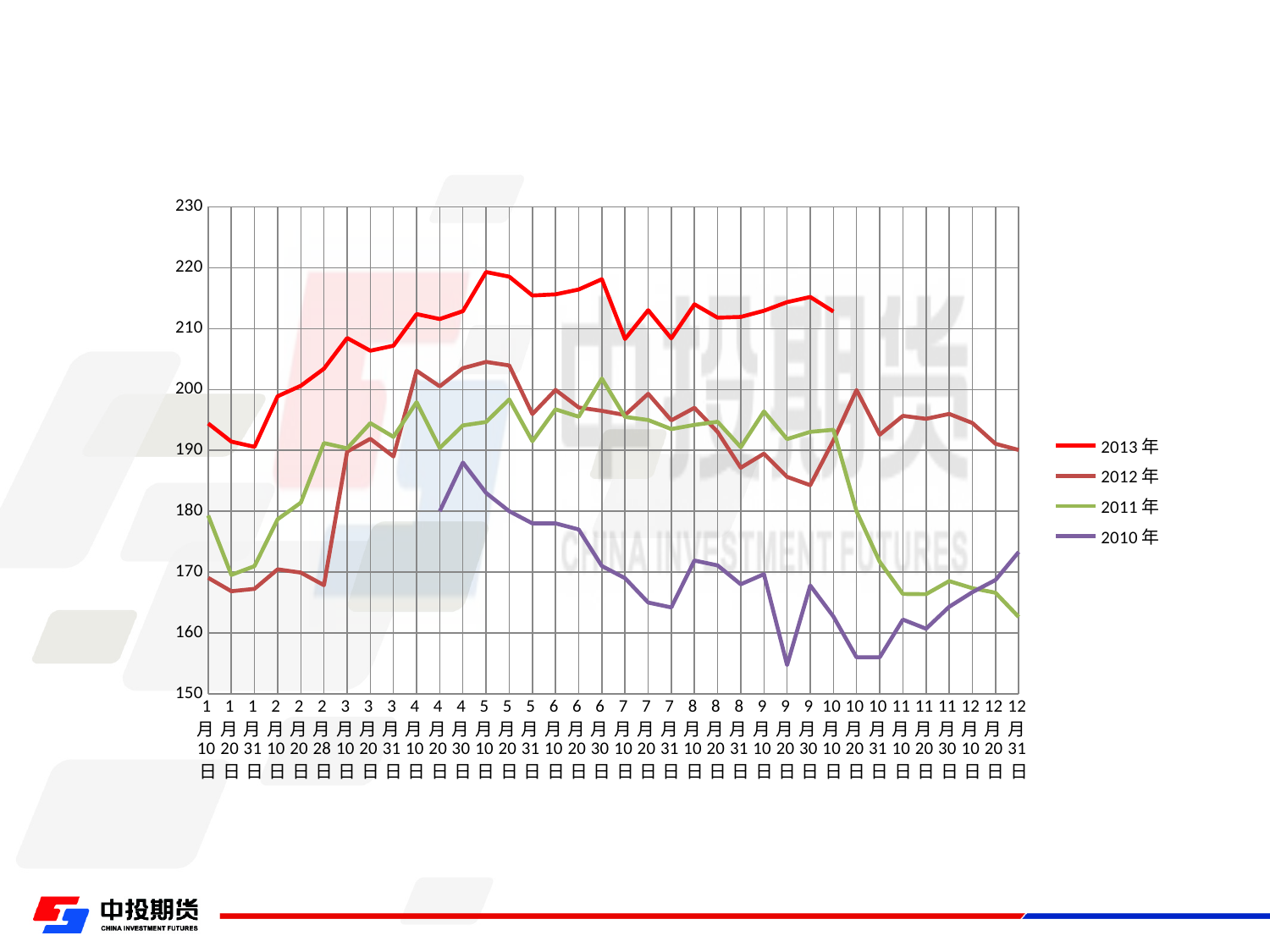

### Chart

| Category | 2013年 | 2012年 | 2011年 | 2010年 |
|---|---|---|---|---|
| 1月10日 | 194.42 | 169.06 | 179.3 | None |
| 1月20日 | 191.44 | 166.86 | 169.54 | None |
| 1月31日 | 190.58 | 167.25 | 170.98 | None |
| 2月10日 | 198.89 | 170.45 | 178.68 | None |
| 2月20日 | 200.61 | 169.92 | 181.4 | None |
| 2月28日 | 203.42 | 167.85 | 191.2 | None |
| 3月10日 | 208.46 | 189.8 | 190.33 | None |
| 3月20日 | 206.37 | 191.9 | 194.48 | None |
| 3月31日 | 207.19 | 189.0 | 192.22 | None |
| 4月10日 | 212.39 | 203.08 | 197.92 | None |
| 4月20日 | 211.58 | 200.52 | 190.39 | 180.0 |
| 4月30日 | 212.87 | 203.5 | 194.1 | 188.0 |
| 5月10日 | 219.29 | 204.53 | 194.67 | 183.0 |
| 5月20日 | 218.54 | 203.95 | 198.38 | 180.0 |
| 5月31日 | 215.44 | 195.96 | 191.51 | 178.0 |
| 6月10日 | 215.63 | 199.94 | 196.74 | 178.0 |
| 6月20日 | 216.43 | 197.05 | 195.54 | 177.0 |
| 6月30日 | 218.12 | 196.5 | 201.8 | 171.0 |
| 7月10日 | 208.3 | 195.81 | 195.5 | 169.0 |
| 7月20日 | 213.03 | 199.3 | 194.99 | 165.0 |
| 7月31日 | 208.4 | 194.94 | 193.5 | 164.2 |
| 8月10日 | 214.0 | 196.99 | 194.19 | 171.9 |
| 8月20日 | 211.8 | 193.04 | 194.7 | 171.1 |
| 8月31日 | 211.92 | 187.15 | 190.53 | 168.0 |
| 9月10日 | 212.94 | 189.46 | 196.4 | 169.66 |
| 9月20日 | 214.35 | 185.65 | 191.86 | 154.73 |
| 9月30日 | 215.2 | 184.28 | 193.04 | 167.8 |
| 10月10日 | 212.81 | 191.62 | 193.39 | 162.7 |
| 10月20日 | None | 199.92 | 179.98 | 156.0 |
| 10月31日 | None | 192.57 | 171.7 | 156.0 |
| 11月10日 | None | 195.67 | 166.41 | 162.2 |
| 11月20日 | None | 195.18 | 166.37 | 160.7 |
| 11月30日 | None | 195.99 | 168.52 | 164.3 |
| 12月10日 | None | 194.5 | 167.36 | 166.7 |
| 12月20日 | None | 191.09 | 166.61 | 168.7 |
| 12月31日 | None | 190.07 | 162.64 | 173.3 |